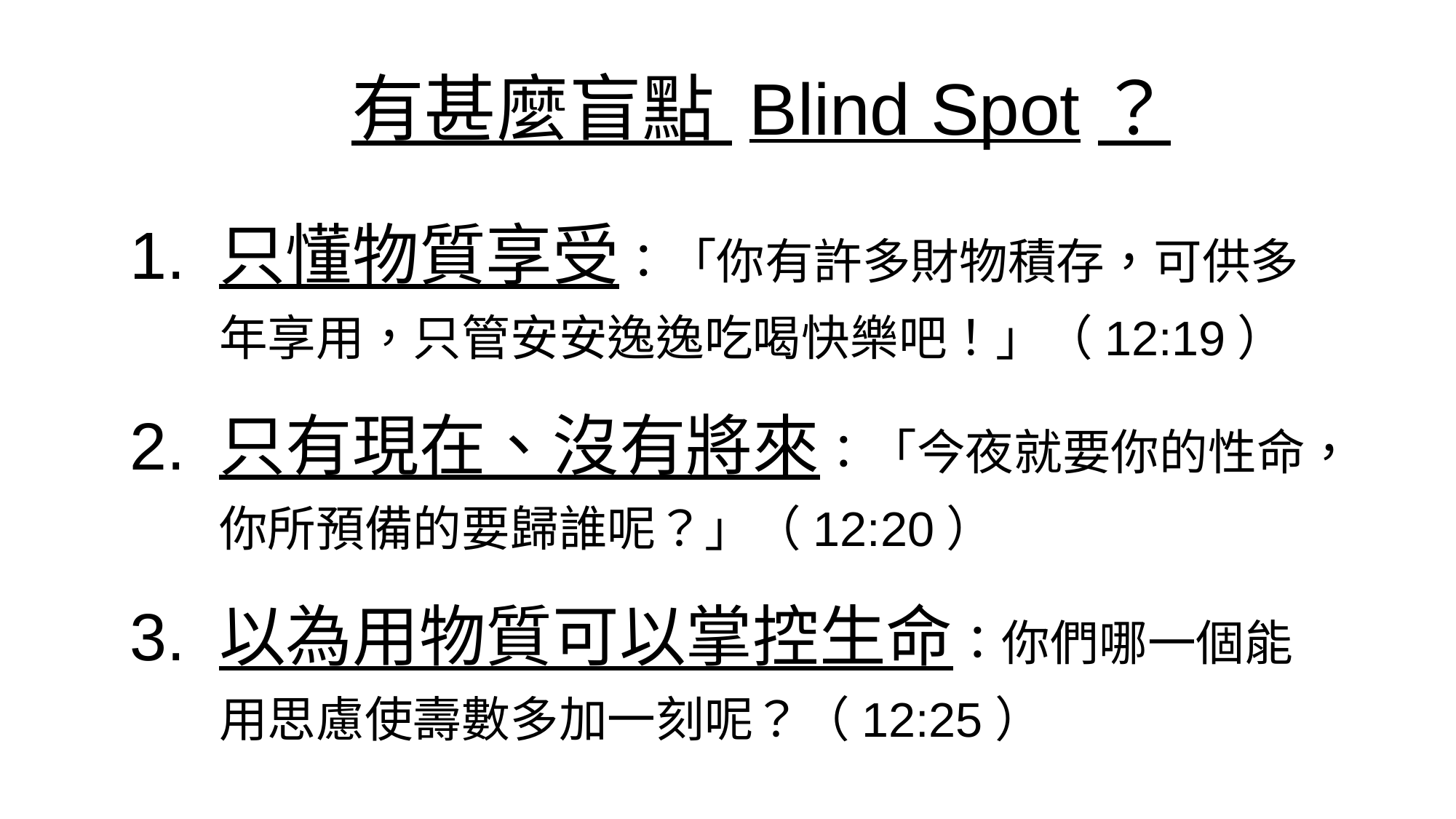

有甚麼盲點 Blind Spot？
只懂物質享受：「你有許多財物積存，可供多年享用，只管安安逸逸吃喝快樂吧！」（12:19）
只有現在、沒有將來：「今夜就要你的性命，你所預備的要歸誰呢？」（12:20）
以為用物質可以掌控生命：你們哪一個能用思慮使壽數多加一刻呢？（12:25）